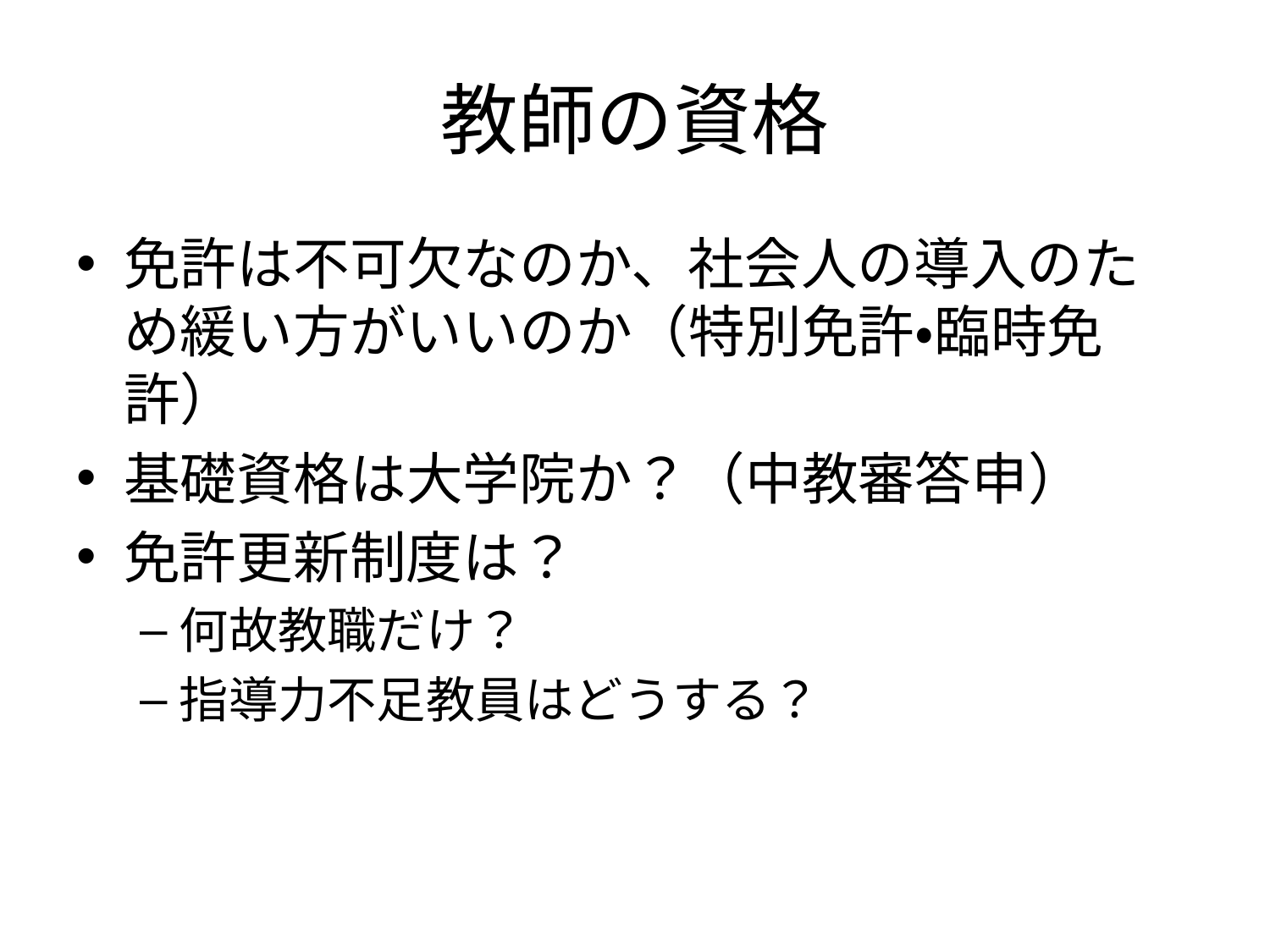

# 教師の資格
免許は不可欠なのか、社会人の導入のため緩い方がいいのか（特別免許・臨時免許）
基礎資格は大学院か？（中教審答申）
免許更新制度は？
何故教職だけ？
指導力不足教員はどうする？